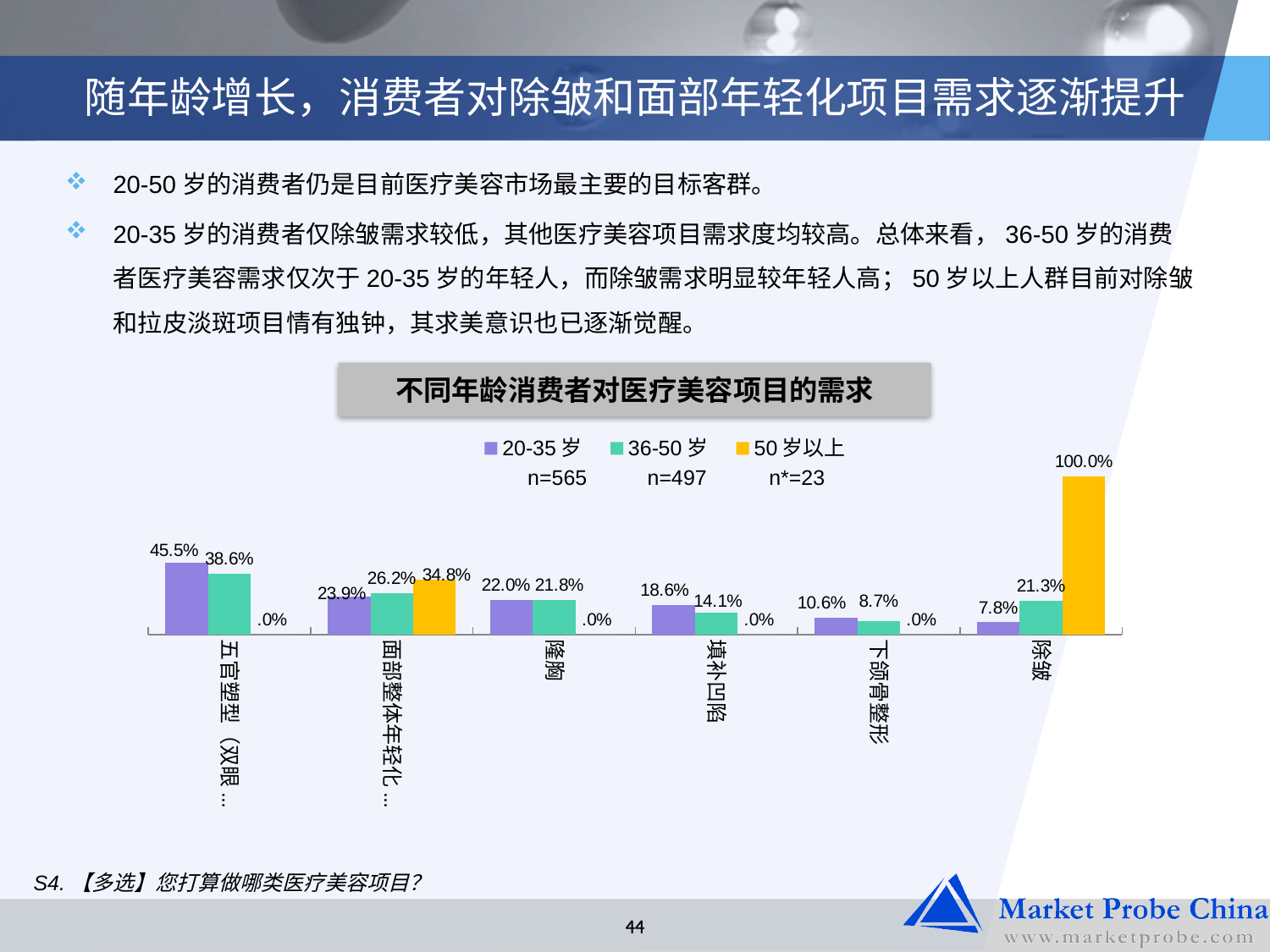

# 随年龄增长，消费者对除皱和面部年轻化项目需求逐渐提升
20-50岁的消费者仍是目前医疗美容市场最主要的目标客群。
20-35岁的消费者仅除皱需求较低，其他医疗美容项目需求度均较高。总体来看，36-50岁的消费者医疗美容需求仅次于20-35岁的年轻人，而除皱需求明显较年轻人高；50岁以上人群目前对除皱和拉皮淡斑项目情有独钟，其求美意识也已逐渐觉醒。
不同年龄消费者对医疗美容项目的需求

### Chart

| Category | 20-35岁 | 36-50岁 | 50岁以上 |
|---|---|---|---|
| 五官塑型（双眼皮、隆鼻、祛眼袋等） | 0.4545454545454546 | 0.38613861386138626 | 0.0 |
| 面部整体年轻化、淡斑等 | 0.23946784922394676 | 0.2623762376237625 | 0.3478260869565219 |
| 隆胸 | 0.21951219512195136 | 0.2178217821782179 | 0.0 |
| 填补凹陷 | 0.18625277161862527 | 0.14108910891089113 | 0.0 |
| 下颌骨整形 | 0.10643015521064304 | 0.08663366336633666 | 0.0 |
| 除皱 | 0.07760532150776052 | 0.2128712871287129 | 1.0 |
| n=565 | n=497 | n\*=23 |
| --- | --- | --- |
S4.【多选】您打算做哪类医疗美容项目？
44